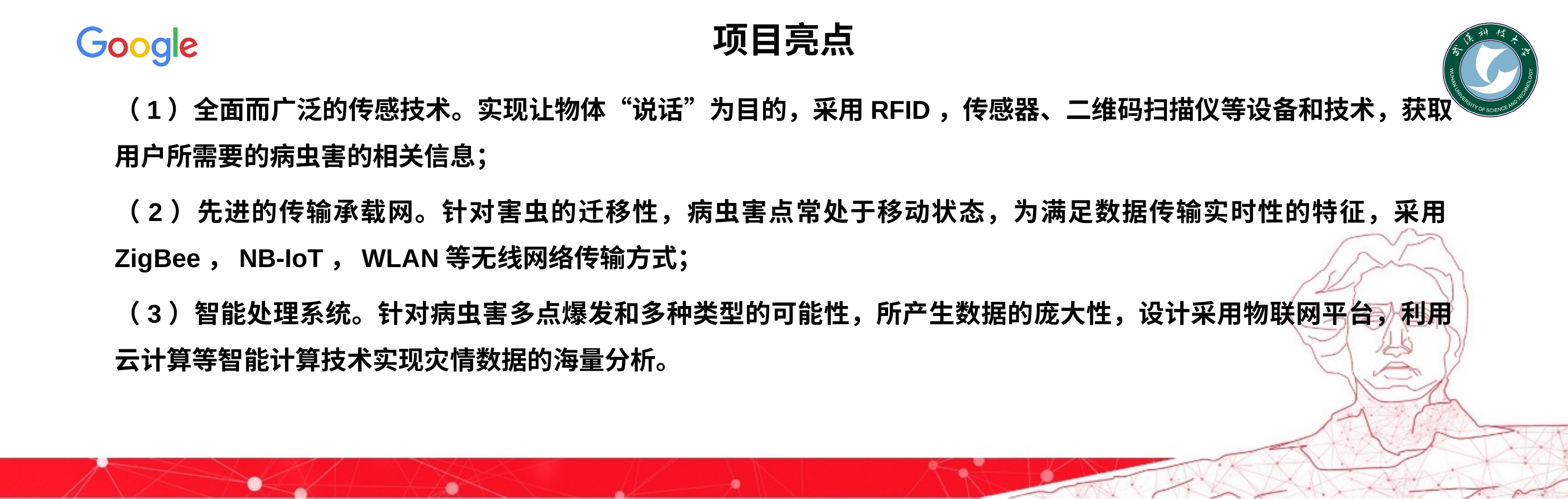

# 项目亮点
（1）全面而广泛的传感技术。实现让物体“说话”为目的，采用RFID，传感器、二维码扫描仪等设备和技术，获取用户所需要的病虫害的相关信息；
（2）先进的传输承载网。针对害虫的迁移性，病虫害点常处于移动状态，为满足数据传输实时性的特征，采用ZigBee，NB-IoT，WLAN等无线网络传输方式；
（3）智能处理系统。针对病虫害多点爆发和多种类型的可能性，所产生数据的庞大性，设计采用物联网平台，利用云计算等智能计算技术实现灾情数据的海量分析。